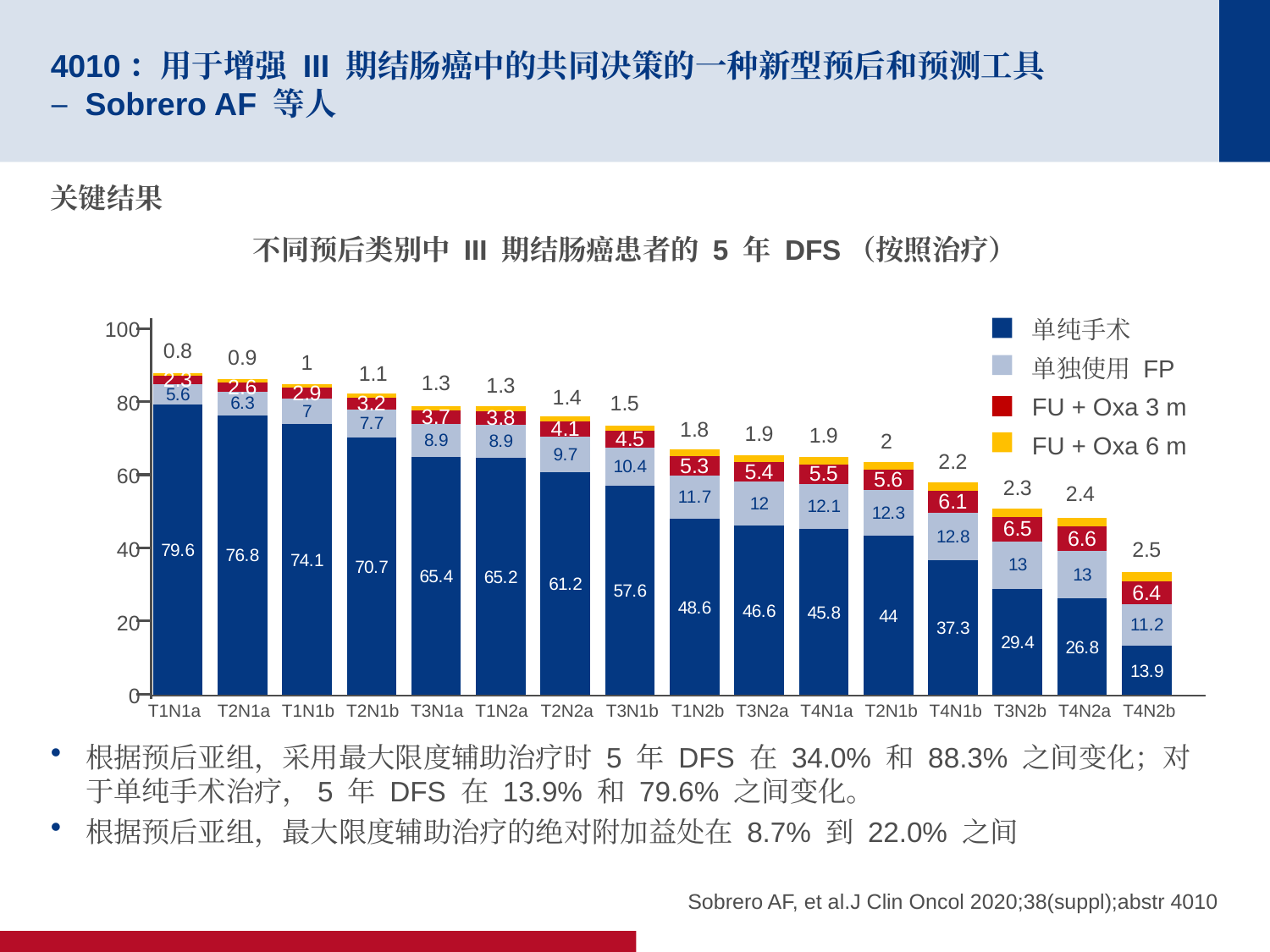

# 4010：用于增强 III 期结肠癌中的共同决策的一种新型预后和预测工具 – Sobrero AF 等人
关键结果
根据预后亚组，采用最大限度辅助治疗时 5 年 DFS 在 34.0% 和 88.3% 之间变化；对于单纯手术治疗，5 年 DFS 在 13.9% 和 79.6% 之间变化。
根据预后亚组，最大限度辅助治疗的绝对附加益处在 8.7% 到 22.0% 之间
不同预后类别中 III 期结肠癌患者的 5 年 DFS（按照治疗）
单纯手术
单独使用 FP
FU + Oxa 3 m
FU + Oxa 6 m

### Chart

| Category | Series 1 | Series 2 | Series 3 | Series 4 |
|---|---|---|---|---|
| Category 1 | 79.6 | 5.6 | 2.3 | 0.8 |
| Category 2 | 76.8 | 6.3 | 2.6 | 0.9 |
| Category 3 | 74.3 | 7.0 | 2.9 | 1.0 |
| Category 4 | 70.7 | 7.7 | 3.2 | 1.1 |

T1N1a
T2N1a
T1N1b
T2N1b
T3N1a
T1N2a
T2N2a
T3N1b
T1N2b
T3N2a
T4N1a
T2N1b
T4N1b
T3N2b
T4N2a
T4N2b
Sobrero AF, et al.J Clin Oncol 2020;38(suppl);abstr 4010